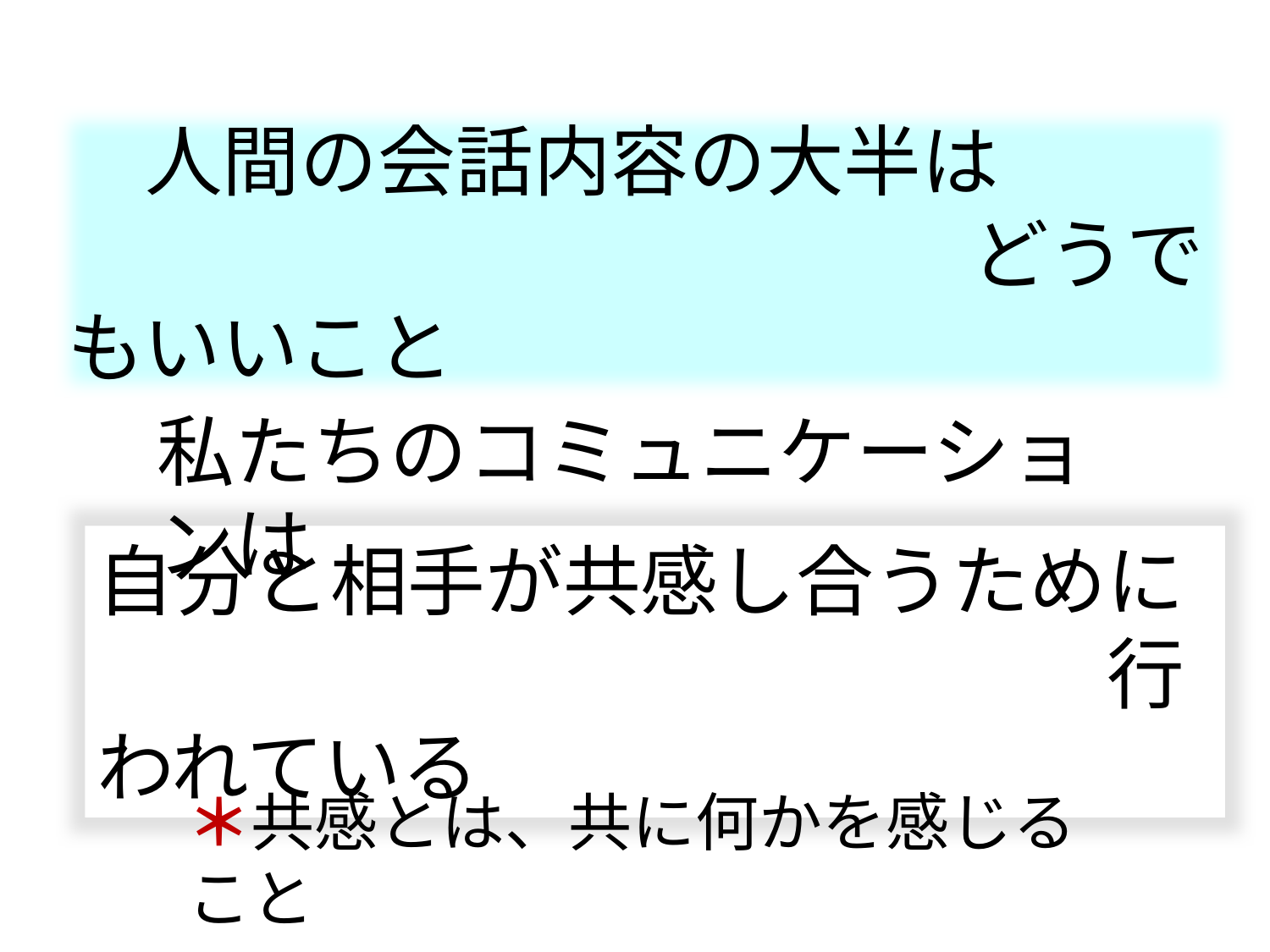

人間の会話内容の大半は
　　　　　　　　　　　　どうでもいいこと
私たちのコミュニケーションは
自分と相手が共感し合うために
　　　　　　　　　　　　　行われている
＊共感とは、共に何かを感じること